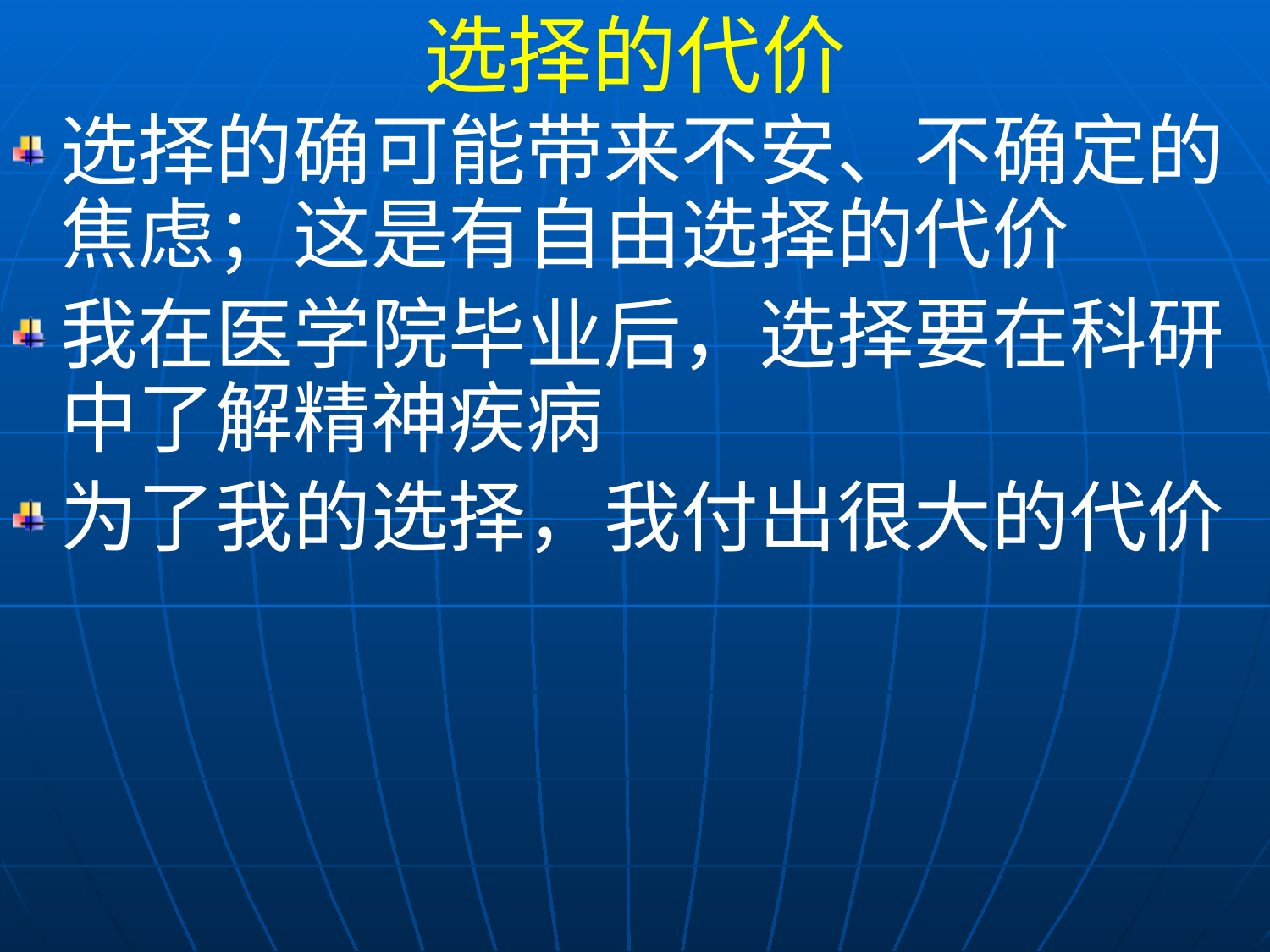

选择的代价
选择的确可能带来不安、不确定的焦虑；这是有自由选择的代价
我在医学院毕业后，选择要在科研中了解精神疾病
为了我的选择，我付出很大的代价